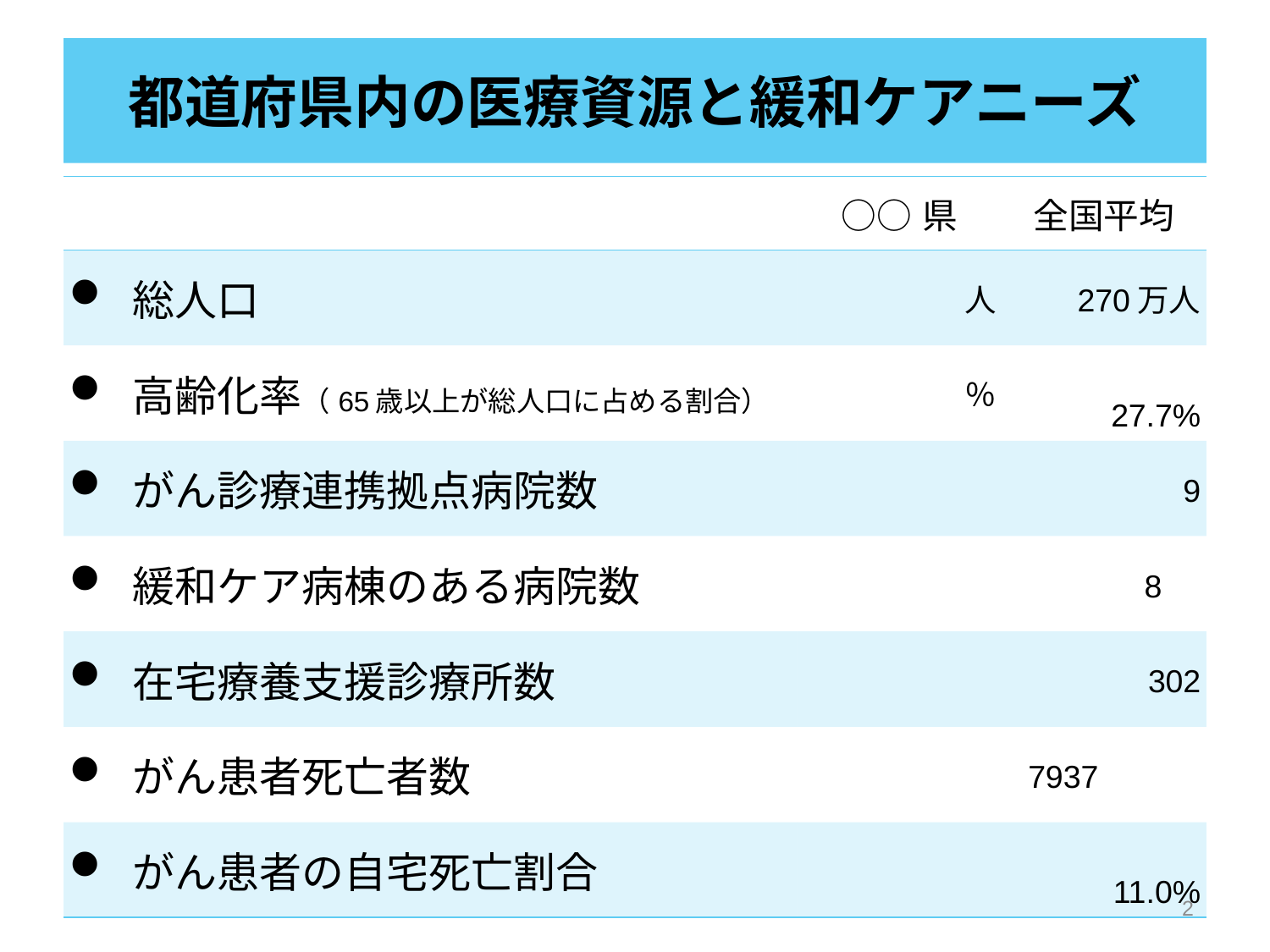

# 都道府県内の医療資源と緩和ケアニーズ
|  | ○○県 | 全国平均 |
| --- | --- | --- |
| 総人口 | 人 | 270万人 |
| 高齢化率（65歳以上が総人口に占める割合） | ％ | 27.7% |
| がん診療連携拠点病院数 |  | 9 |
| 緩和ケア病棟のある病院数 |  | 8 |
| 在宅療養支援診療所数 |  | 302 |
| がん患者死亡者数 |  | 7937 |
| がん患者の自宅死亡割合 |  | 11.0% |
2